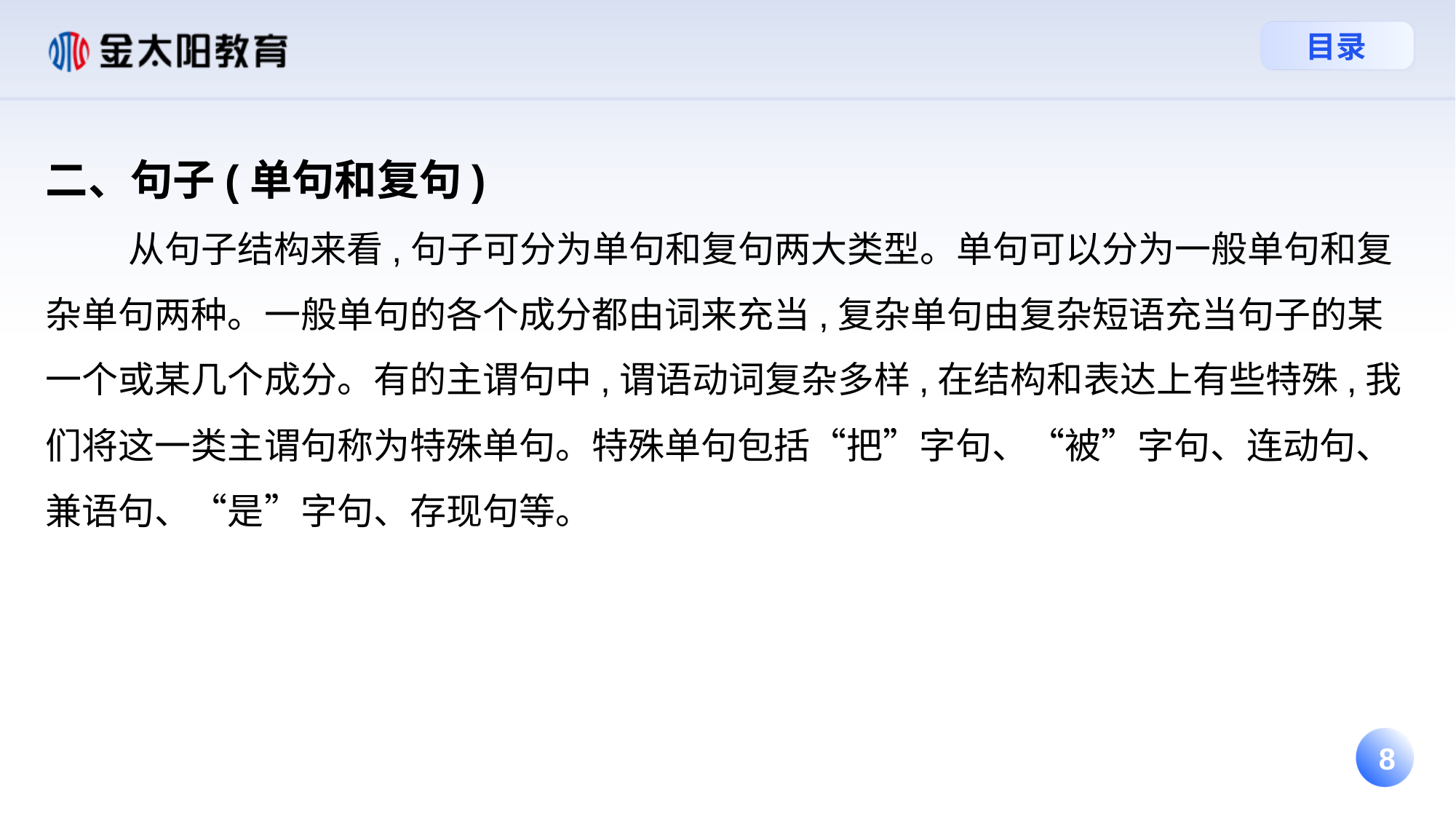

二、句子(单句和复句)
         从句子结构来看,句子可分为单句和复句两大类型。单句可以分为一般单句和复杂单句两种。一般单句的各个成分都由词来充当,复杂单句由复杂短语充当句子的某一个或某几个成分。有的主谓句中,谓语动词复杂多样,在结构和表达上有些特殊,我们将这一类主谓句称为特殊单句。特殊单句包括“把”字句、“被”字句、连动句、兼语句、“是”字句、存现句等。